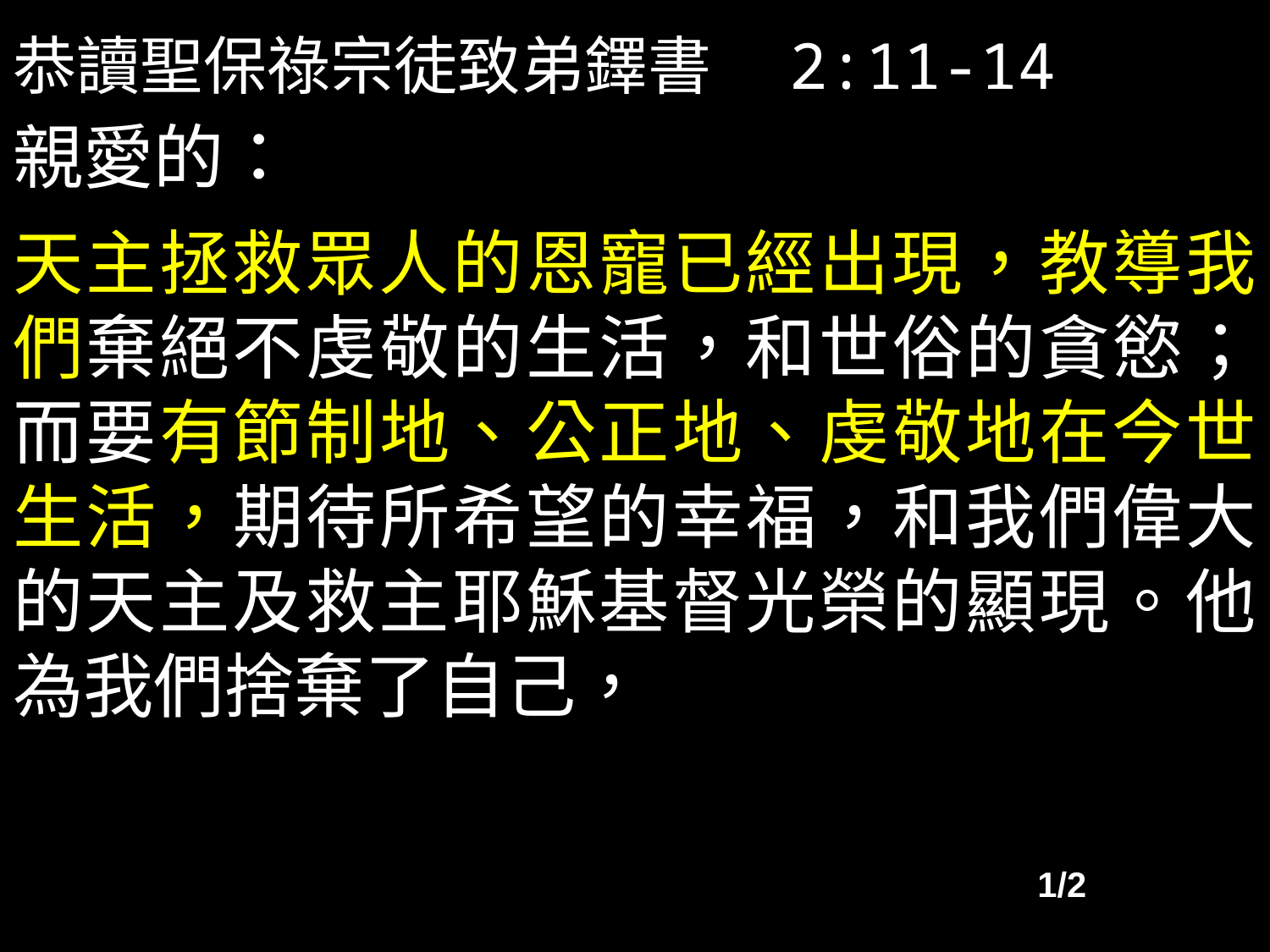

恭讀聖保祿宗徒致弟鐸書　2:11-14
親愛的：
天主拯救眾人的恩寵已經出現，教導我們棄絕不虔敬的生活，和世俗的貪慾；而要有節制地、公正地、虔敬地在今世生活，期待所希望的幸福，和我們偉大的天主及救主耶穌基督光榮的顯現。他為我們捨棄了自己，
1/2